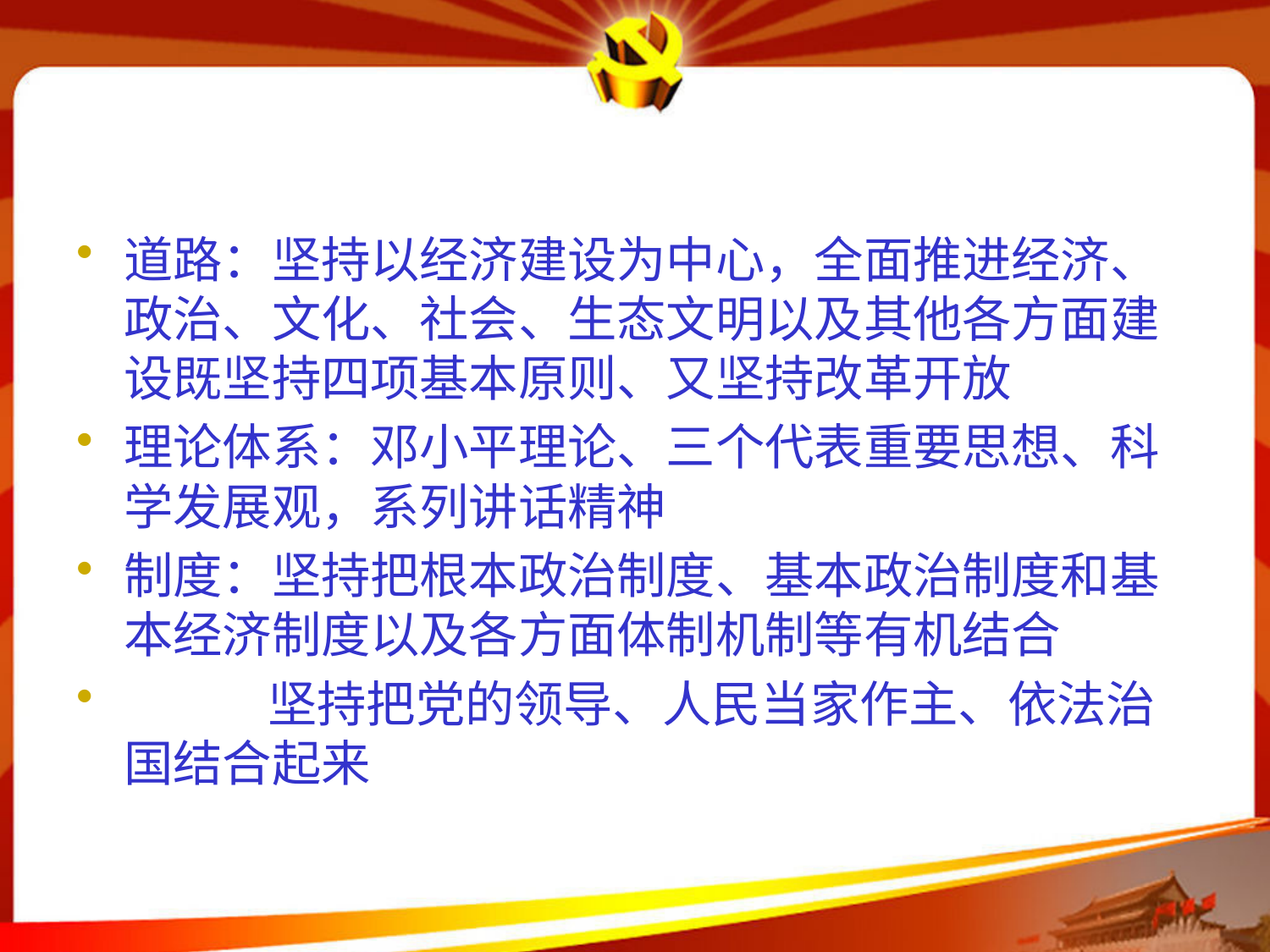

#
道路：坚持以经济建设为中心，全面推进经济、政治、文化、社会、生态文明以及其他各方面建设既坚持四项基本原则、又坚持改革开放
理论体系：邓小平理论、三个代表重要思想、科学发展观，系列讲话精神
制度：坚持把根本政治制度、基本政治制度和基本经济制度以及各方面体制机制等有机结合
            坚持把党的领导、人民当家作主、依法治国结合起来